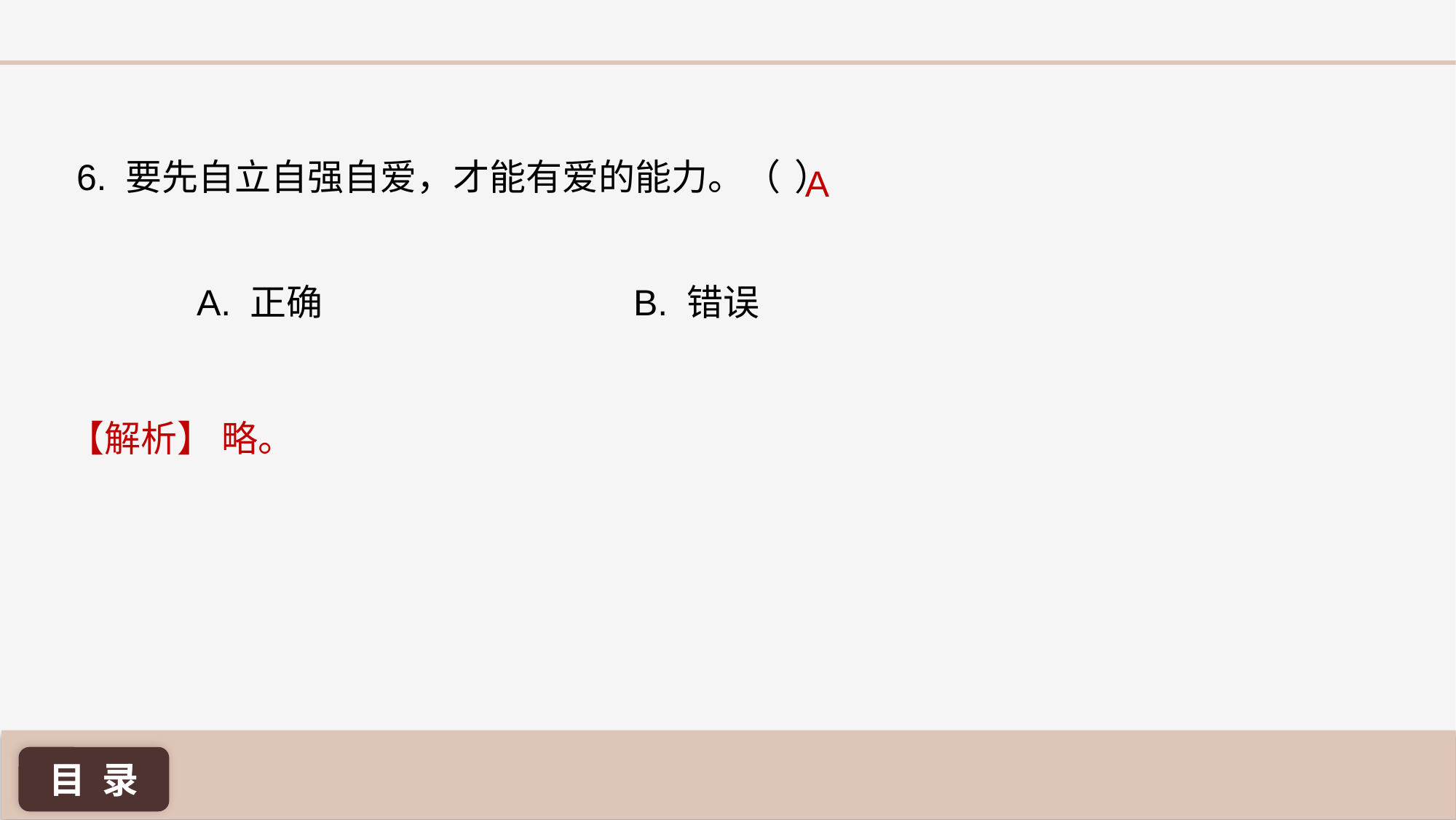

6. 要先自立自强自爱，才能有爱的能力。（	 ）
A
A. 正确 			B. 错误
【解析】 略。